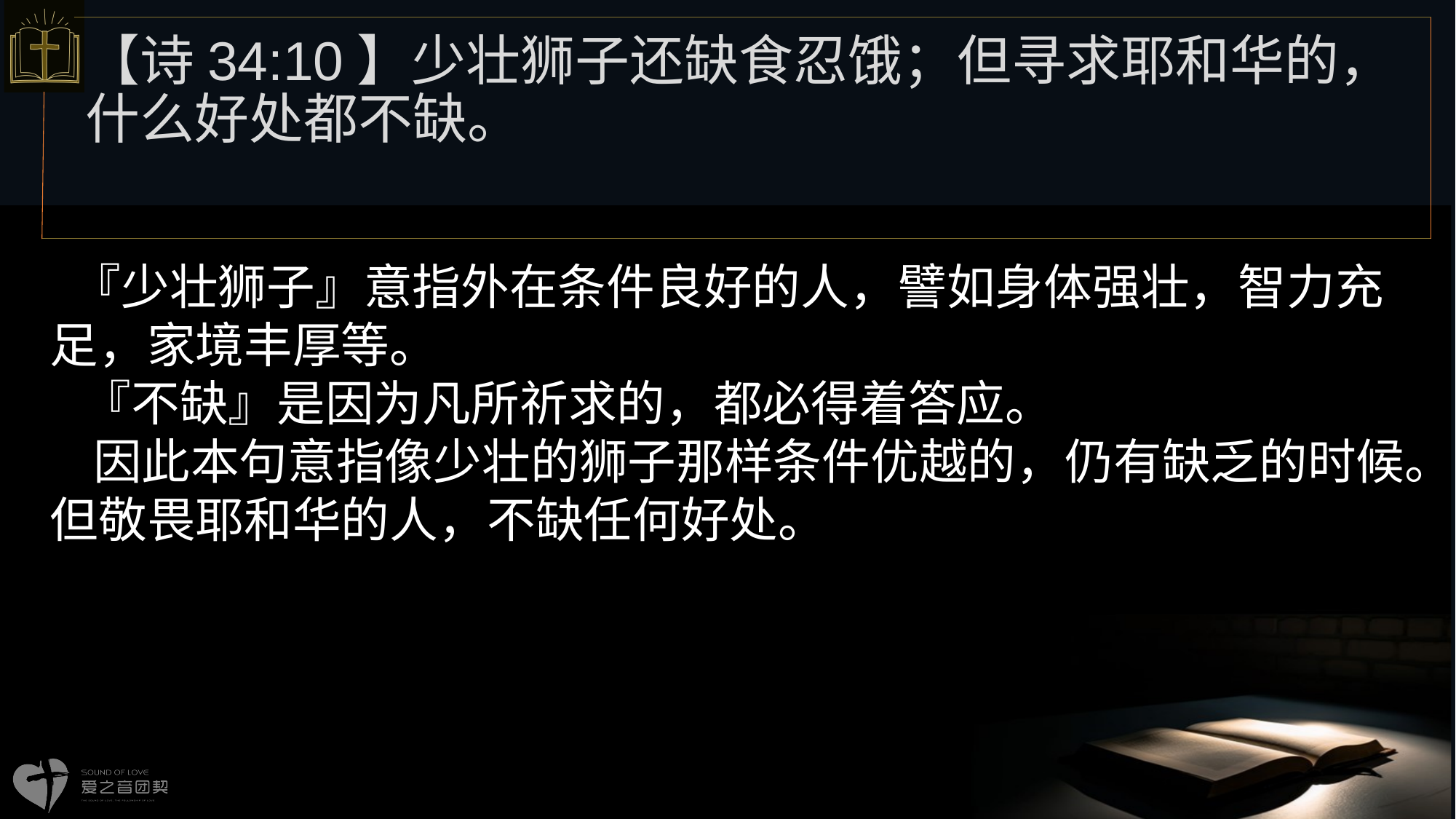

【诗34:10】少壮狮子还缺食忍饿；但寻求耶和华的，什么好处都不缺。
# 『少壮狮子』意指外在条件良好的人，譬如身体强壮，智力充足，家境丰厚等。 『不缺』是因为凡所祈求的，都必得着答应。 因此本句意指像少壮的狮子那样条件优越的，仍有缺乏的时候。但敬畏耶和华的人，不缺任何好处。